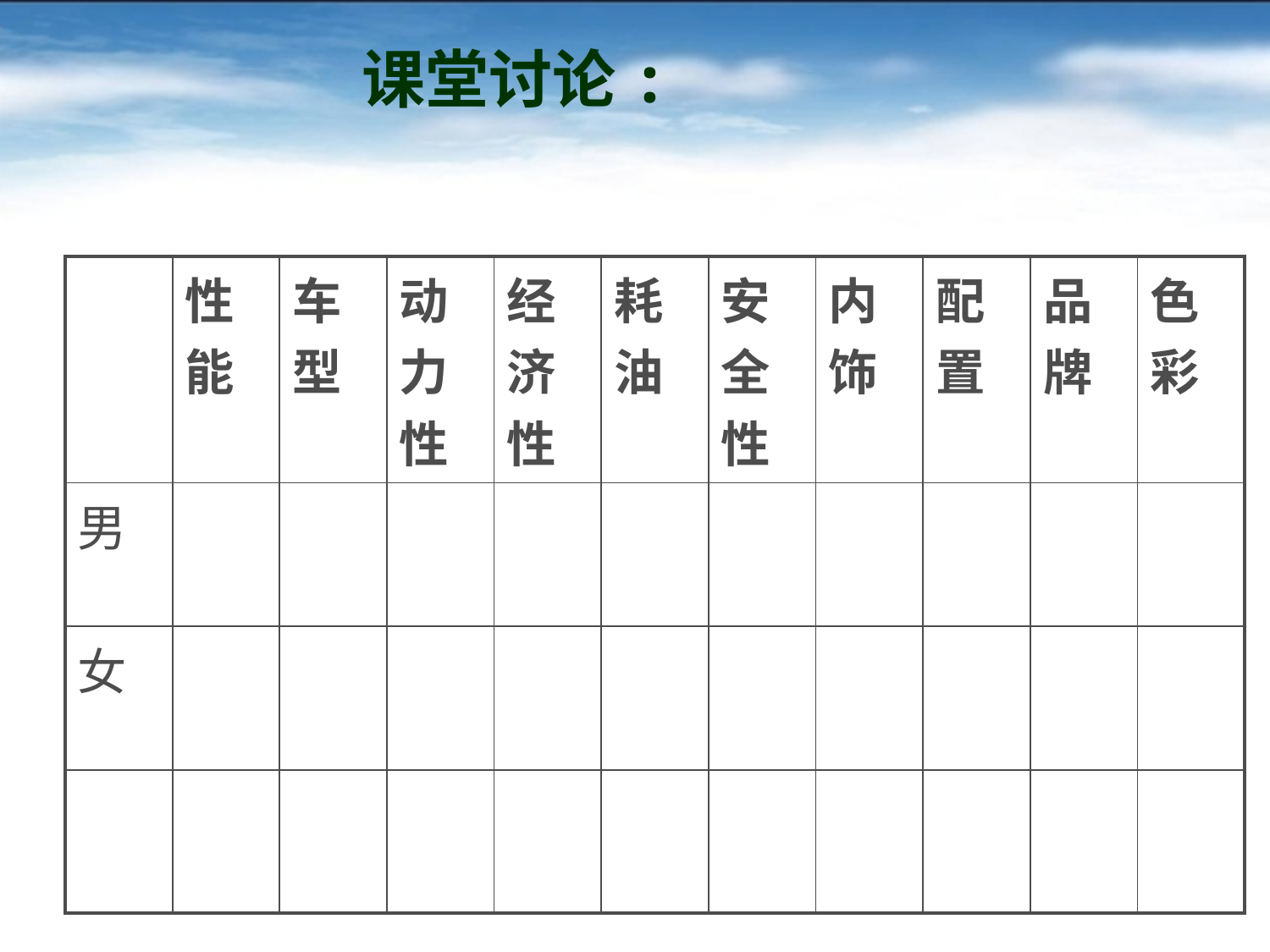

# 课堂讨论:
|  | 性能 | 车型 | 动力性 | 经济性 | 耗油 | 安全性 | 内饰 | 配置 | 品牌 | 色彩 |
| --- | --- | --- | --- | --- | --- | --- | --- | --- | --- | --- |
| 男 |  |  |  |  |  |  |  |  |  |  |
| 女 |  |  |  |  |  |  |  |  |  |  |
|  |  |  |  |  |  |  |  |  |  |  |